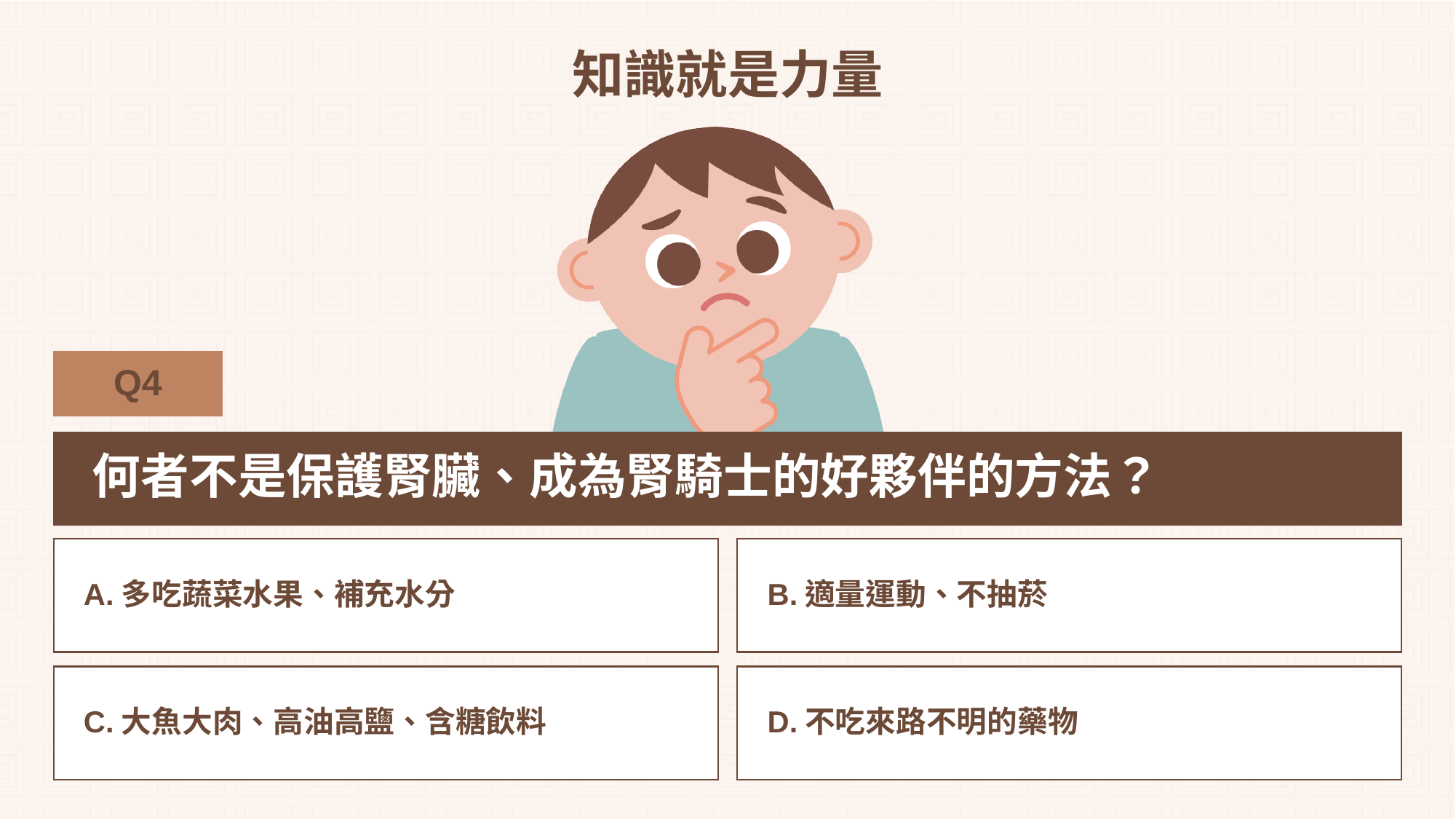

兩位腎騎士住腰部後方、左右各一、左高右低。
他們兩位住在人體胸部。
我們人體只有一位腎騎士，他就住在心臟隔壁。
腎騎士住在下腹部。

# 知識就是力量

Q4
何者不是保護腎臟、成為腎騎士的好夥伴的方法？
A.多吃蔬菜水果、補充水分
B.適量運動、不抽菸
C.大魚大肉、高油高鹽、含糖飲料
D.不吃來路不明的藥物